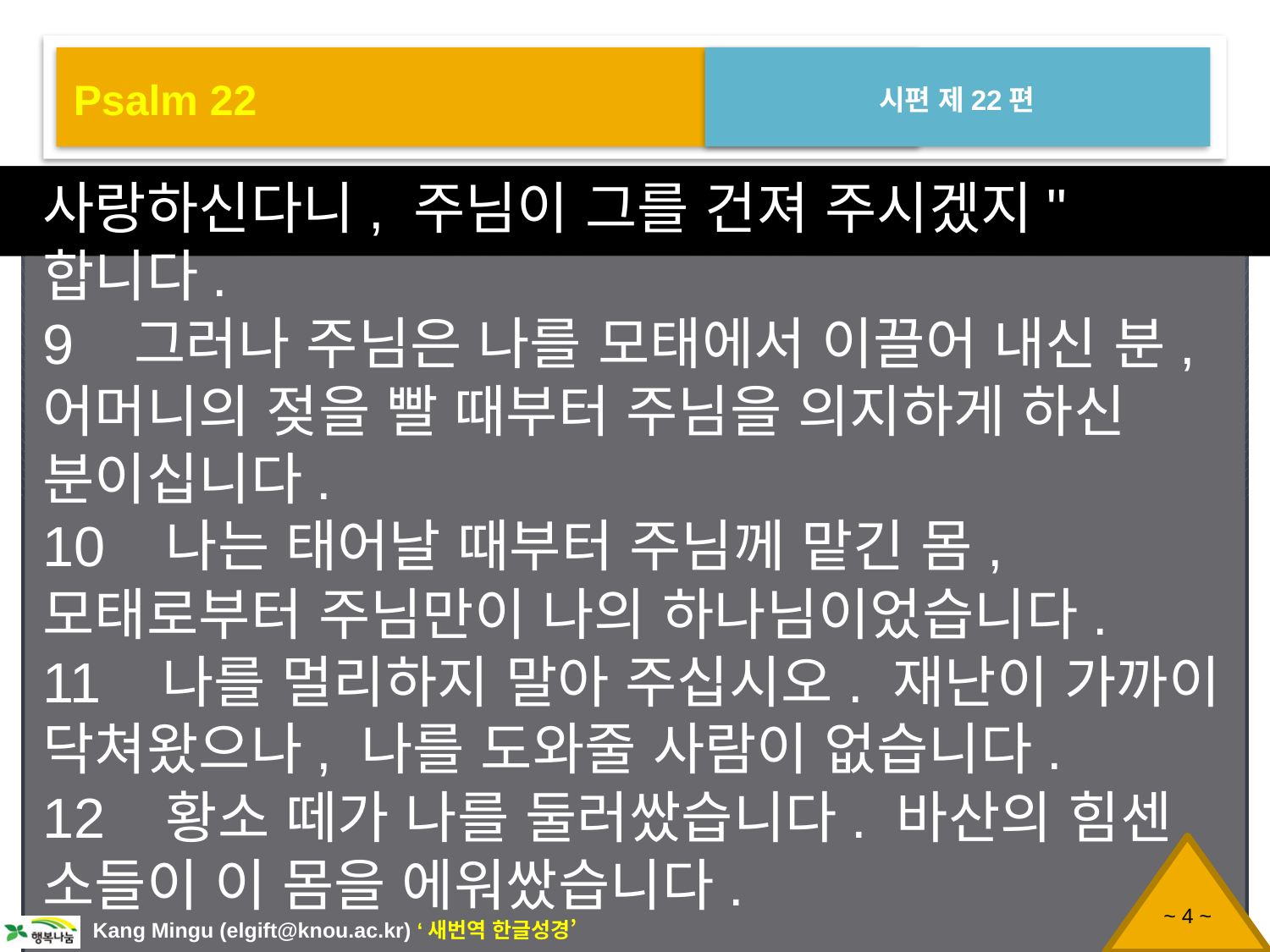

Psalm 22
시편 제22편
사랑하신다니, 주님이 그를 건져 주시겠지" 합니다.
9   그러나 주님은 나를 모태에서 이끌어 내신 분, 어머니의 젖을 빨 때부터 주님을 의지하게 하신 분이십니다.
10   나는 태어날 때부터 주님께 맡긴 몸, 모태로부터 주님만이 나의 하나님이었습니다.
11   나를 멀리하지 말아 주십시오. 재난이 가까이 닥쳐왔으나, 나를 도와줄 사람이 없습니다.
12   황소 떼가 나를 둘러쌌습니다. 바산의 힘센 소들이 이 몸을 에워쌌습니다.